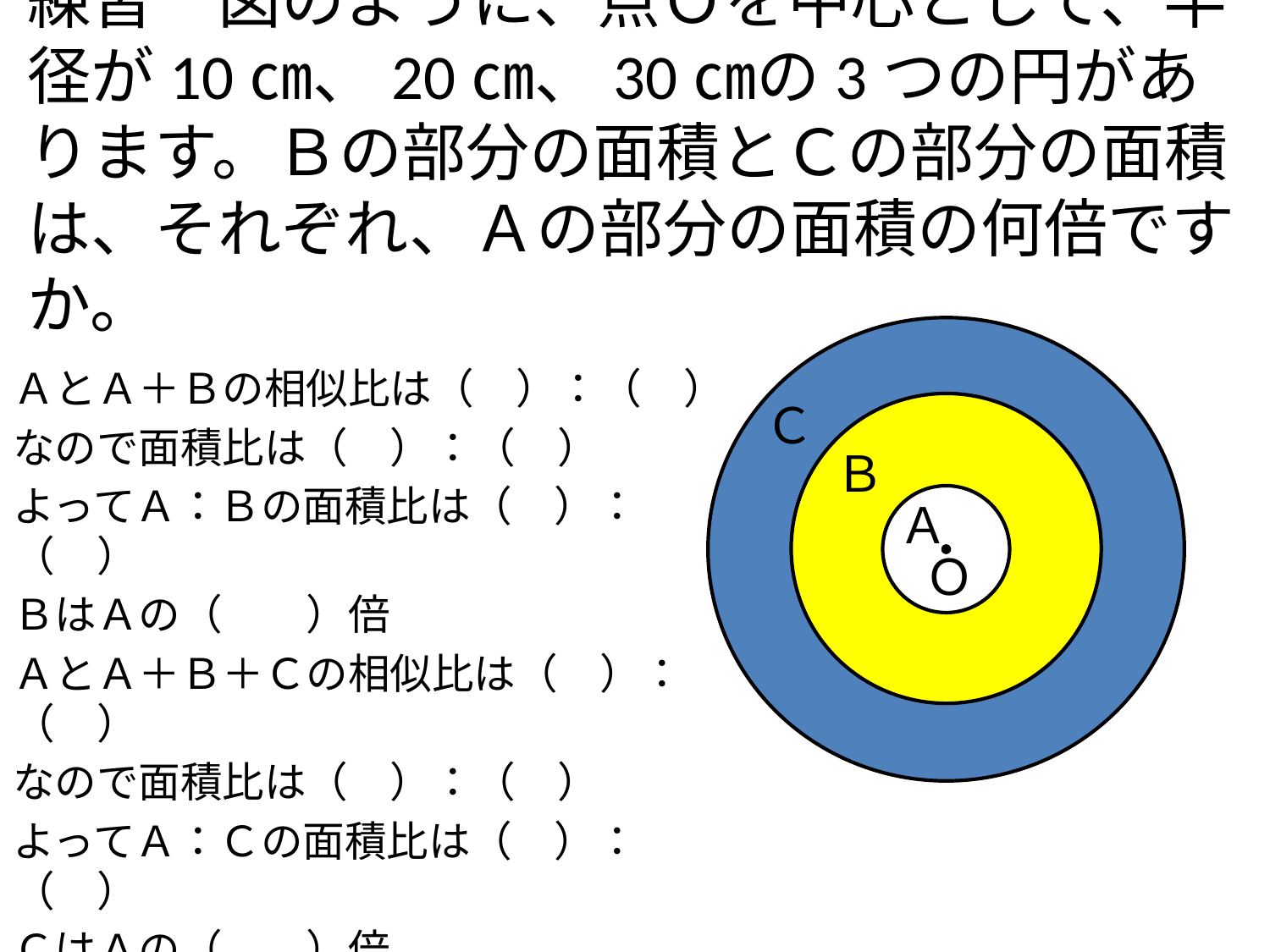

# 練習　図のように、点Ｏを中心として、半径が10㎝、20㎝、30㎝の3つの円があります。Ｂの部分の面積とＣの部分の面積は、それぞれ、Ａの部分の面積の何倍ですか。

ＡとＡ＋Ｂの相似比は（　）：（　）
なので面積比は（　）：（　）
よってＡ：Ｂの面積比は（　）：（　）
ＢはＡの（　　）倍
ＡとＡ＋Ｂ＋Ｃの相似比は（　）：（　）
なので面積比は（　）：（　）
よってＡ：Ｃの面積比は（　）：（　）
ＣはＡの（　　）倍
Ｃ

Ｂ

Ａ
Ｏ